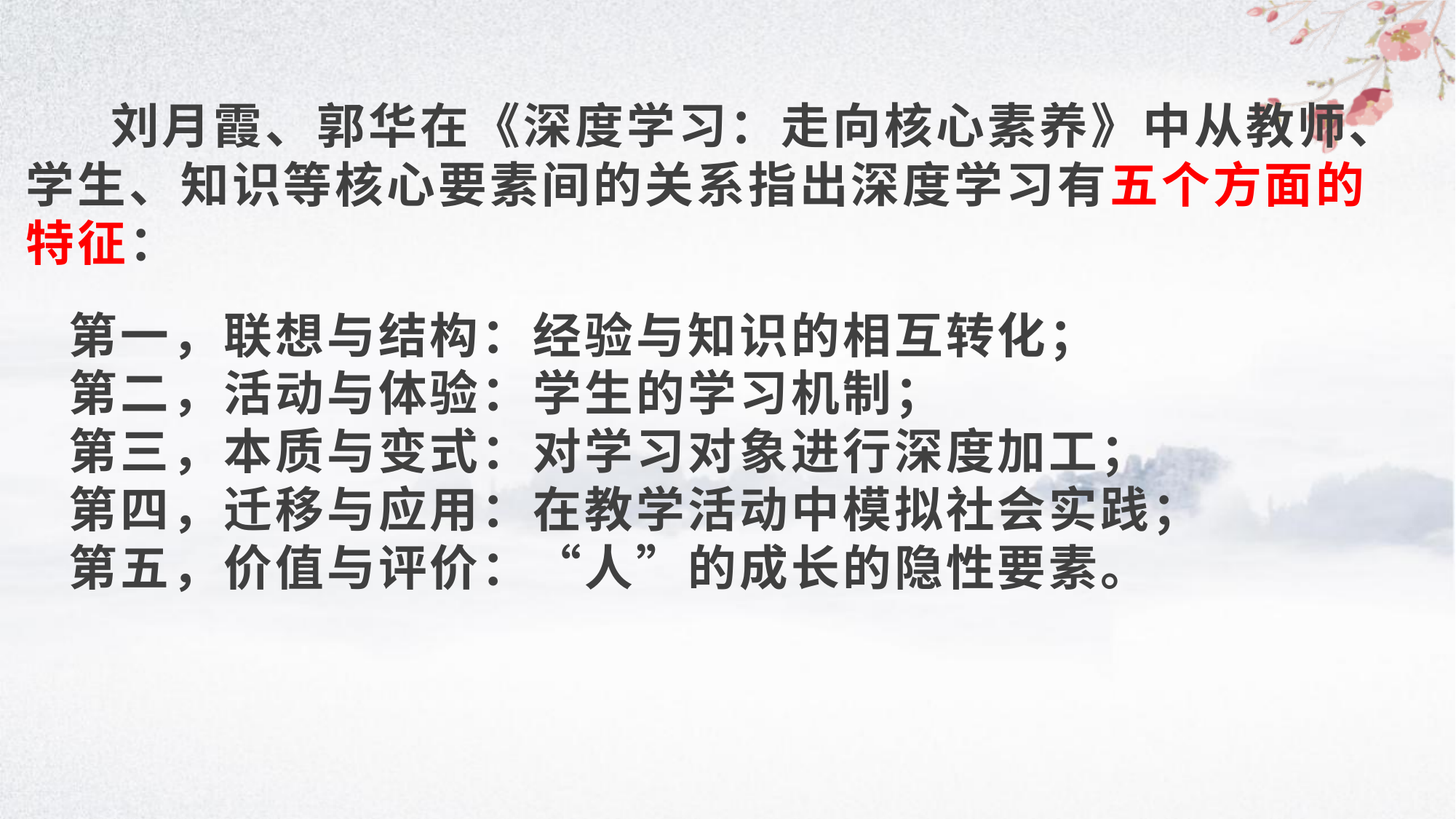

# 刘月霞、郭华在《深度学习：走向核心素养》中从教师、学生、知识等核心要素间的关系指出深度学习有五个方面的特征：
第一，联想与结构：经验与知识的相互转化；
第二，活动与体验：学生的学习机制；
第三，本质与变式：对学习对象进行深度加工；
第四，迁移与应用：在教学活动中模拟社会实践；
第五，价值与评价：“人”的成长的隐性要素。